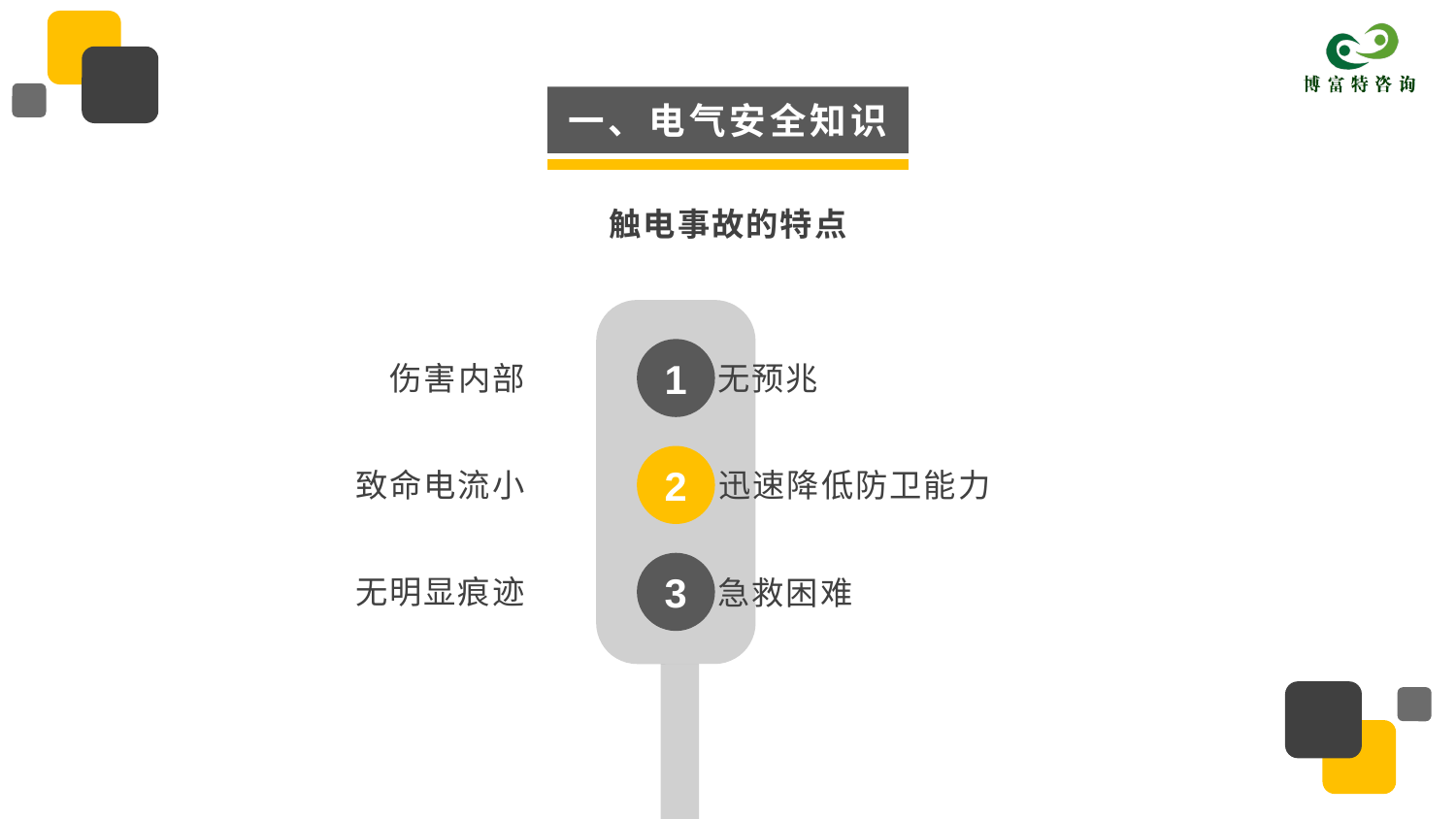

一、电气安全知识
触电事故的特点

1
2
3

伤害内部
无预兆
致命电流小
迅速降低防卫能力
无明显痕迹
急救困难